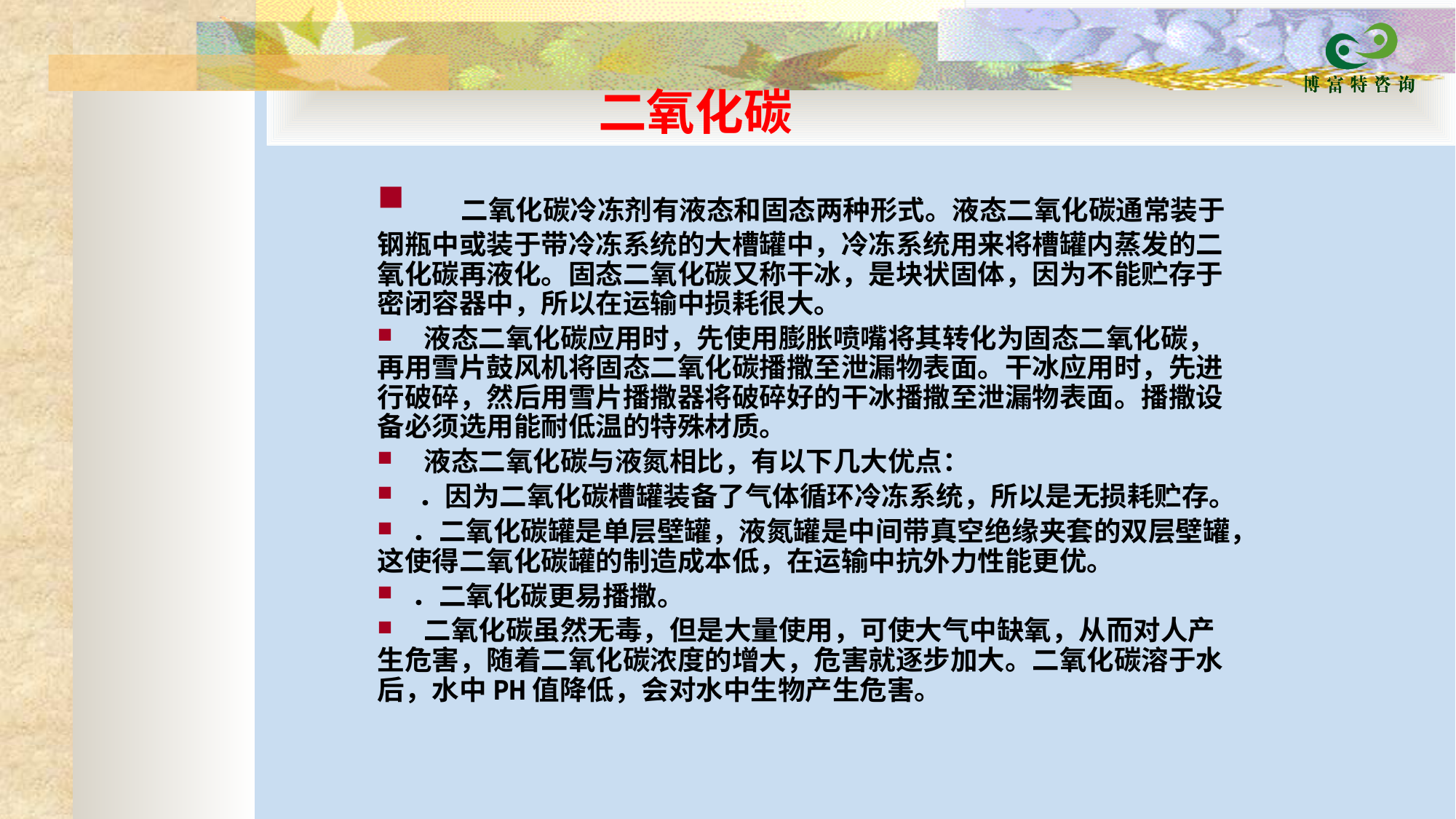

二氧化碳
    二氧化碳冷冻剂有液态和固态两种形式。液态二氧化碳通常装于钢瓶中或装于带冷冻系统的大槽罐中，冷冻系统用来将槽罐内蒸发的二氧化碳再液化。固态二氧化碳又称干冰，是块状固体，因为不能贮存于密闭容器中，所以在运输中损耗很大。
    液态二氧化碳应用时，先使用膨胀喷嘴将其转化为固态二氧化碳，再用雪片鼓风机将固态二氧化碳播撒至泄漏物表面。干冰应用时，先进行破碎，然后用雪片播撒器将破碎好的干冰播撒至泄漏物表面。播撒设备必须选用能耐低温的特殊材质。
    液态二氧化碳与液氮相比，有以下几大优点：
   ．因为二氧化碳槽罐装备了气体循环冷冻系统，所以是无损耗贮存。
  ．二氧化碳罐是单层壁罐，液氮罐是中间带真空绝缘夹套的双层壁罐，这使得二氧化碳罐的制造成本低，在运输中抗外力性能更优。
  ．二氧化碳更易播撒。
    二氧化碳虽然无毒，但是大量使用，可使大气中缺氧，从而对人产生危害，随着二氧化碳浓度的增大，危害就逐步加大。二氧化碳溶于水后，水中PH值降低，会对水中生物产生危害。